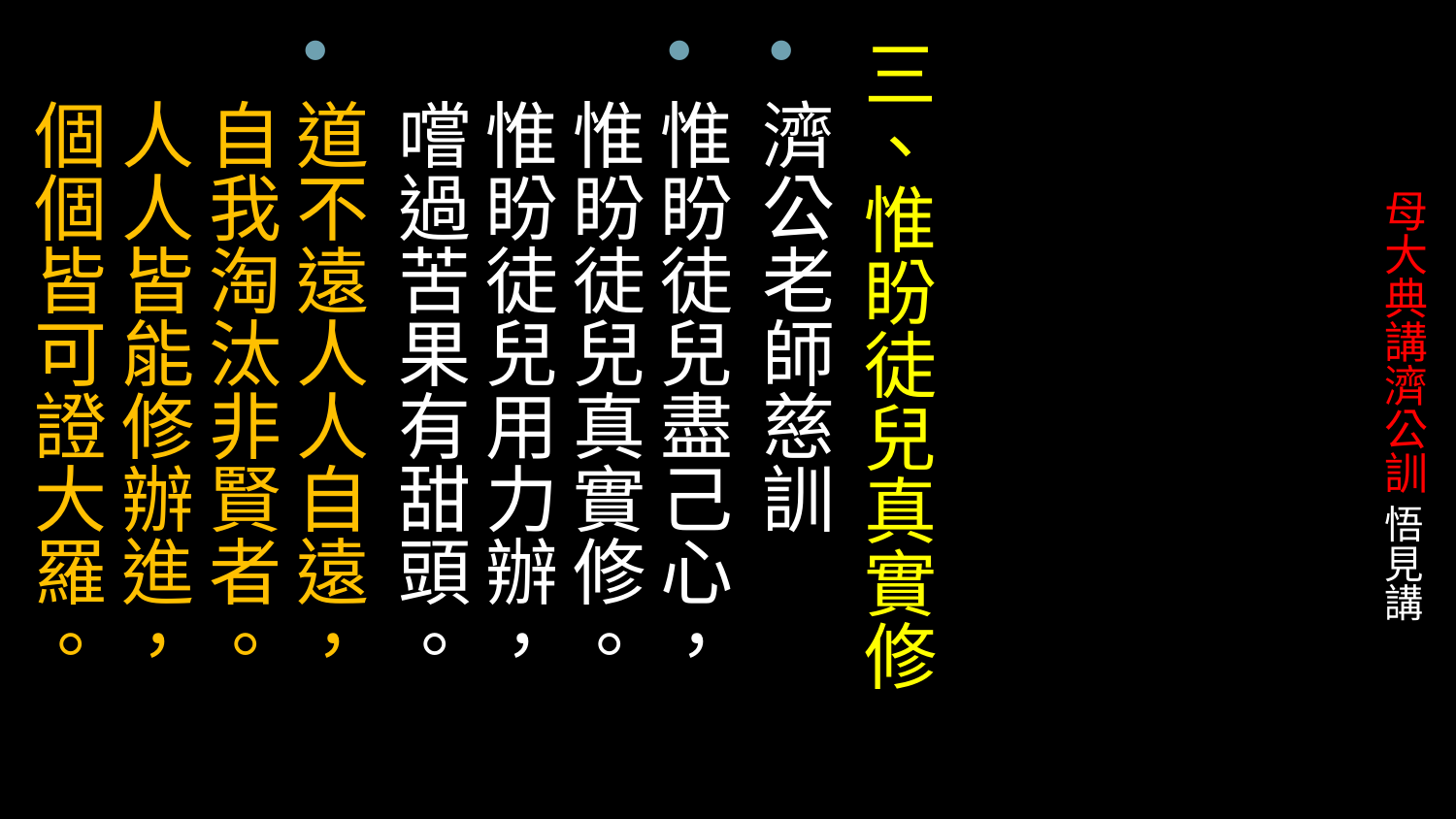

三、惟盼徒兒真實修
濟公老師慈訓
惟盼徒兒盡己心，  惟盼徒兒真實修。  惟盼徒兒用力辦，  嚐過苦果有甜頭。
道不遠人人自遠，  自我淘汰非賢者。  人人皆能修辦進，  個個皆可證大羅。
# 母大典講濟公訓 悟見講